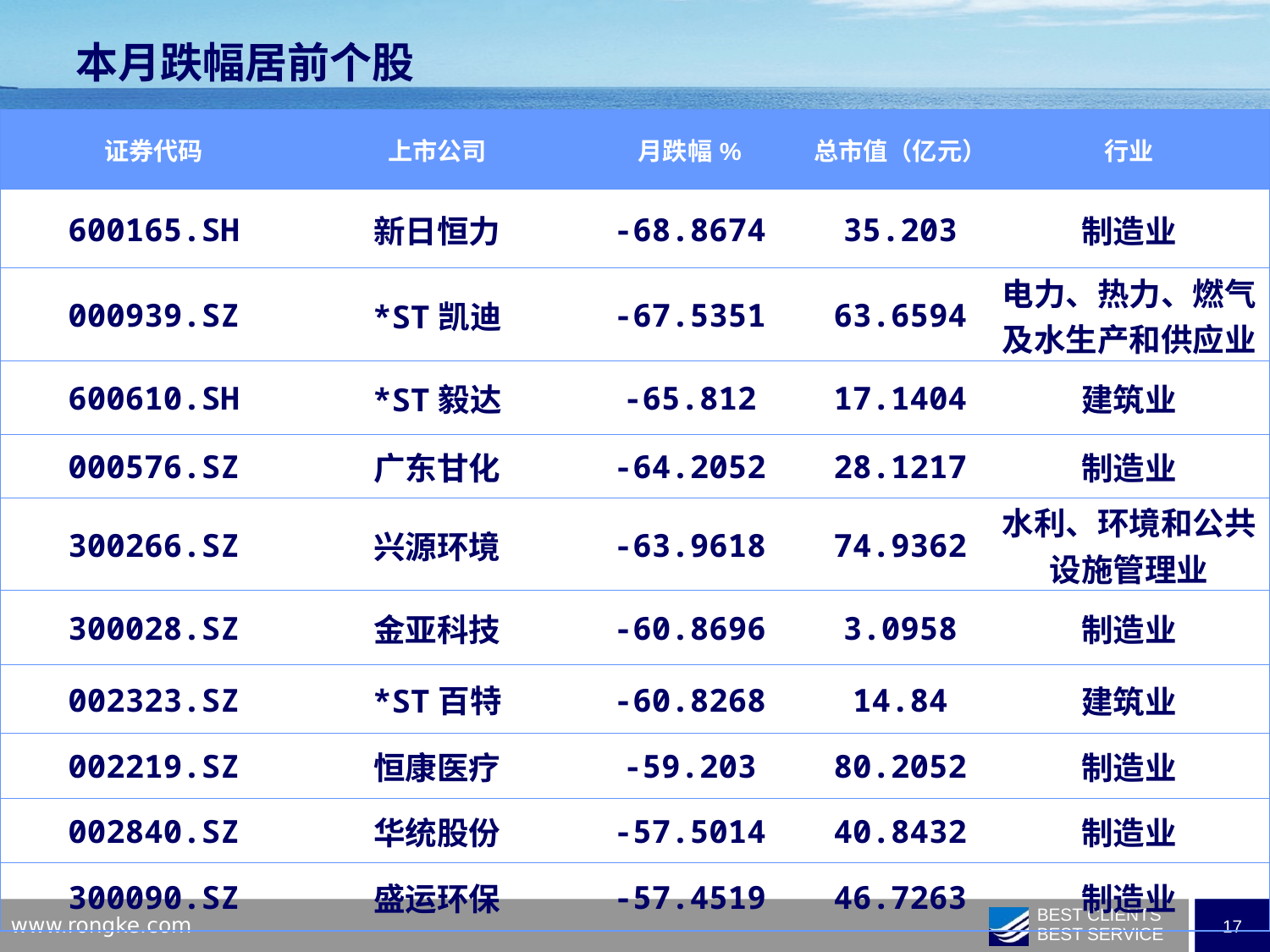

本月跌幅居前个股
| 证券代码 | 上市公司 | 月跌幅% | 总市值（亿元） | 行业 |
| --- | --- | --- | --- | --- |
| 600165.SH | 新日恒力 | -68.8674 | 35.203 | 制造业 |
| 000939.SZ | \*ST凯迪 | -67.5351 | 63.6594 | 电力、热力、燃气及水生产和供应业 |
| 600610.SH | \*ST毅达 | -65.812 | 17.1404 | 建筑业 |
| 000576.SZ | 广东甘化 | -64.2052 | 28.1217 | 制造业 |
| 300266.SZ | 兴源环境 | -63.9618 | 74.9362 | 水利、环境和公共设施管理业 |
| 300028.SZ | 金亚科技 | -60.8696 | 3.0958 | 制造业 |
| 002323.SZ | \*ST百特 | -60.8268 | 14.84 | 建筑业 |
| 002219.SZ | 恒康医疗 | -59.203 | 80.2052 | 制造业 |
| 002840.SZ | 华统股份 | -57.5014 | 40.8432 | 制造业 |
| 300090.SZ | 盛运环保 | -57.4519 | 46.7263 | 制造业 |
|  |  |  |  |  |